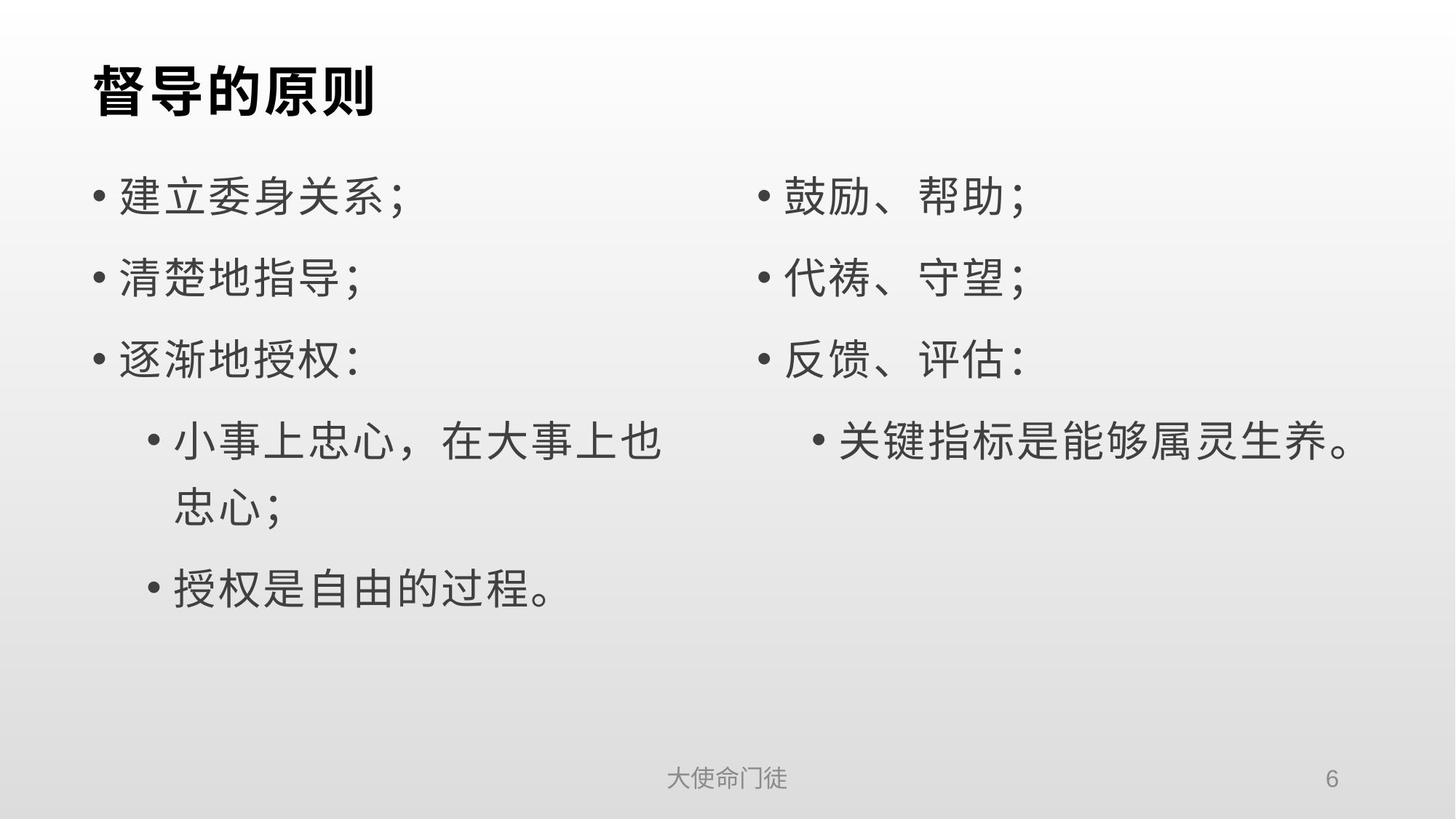

# 督导的原则
建立委身关系；
清楚地指导；
逐渐地授权：
小事上忠心，在大事上也忠心；
授权是自由的过程。
鼓励、帮助；
代祷、守望；
反馈、评估：
关键指标是能够属灵生养。
大使命门徒
6